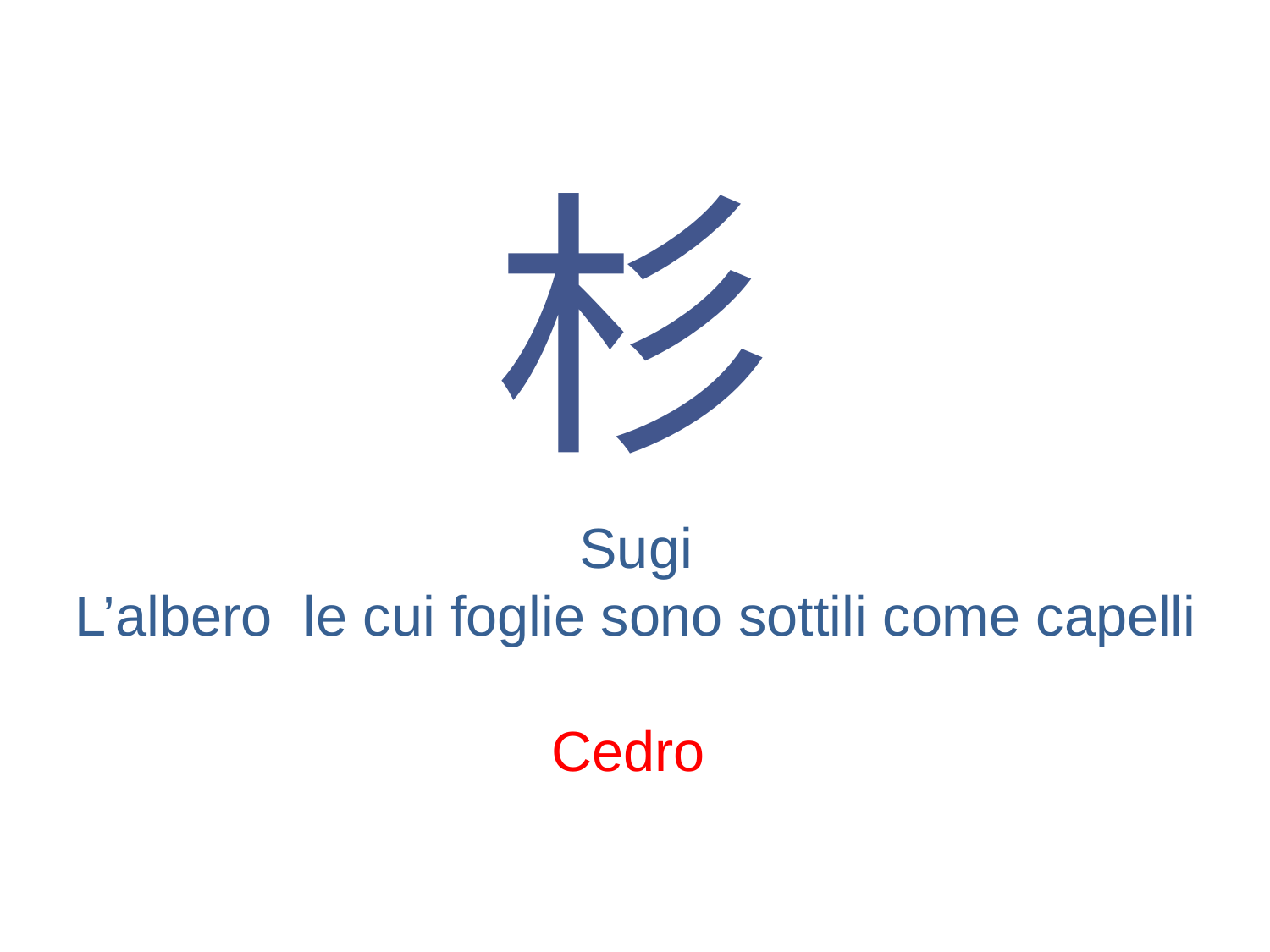

杉

Sugi
L’albero  le cui foglie sono sottili come capelli

Cedro